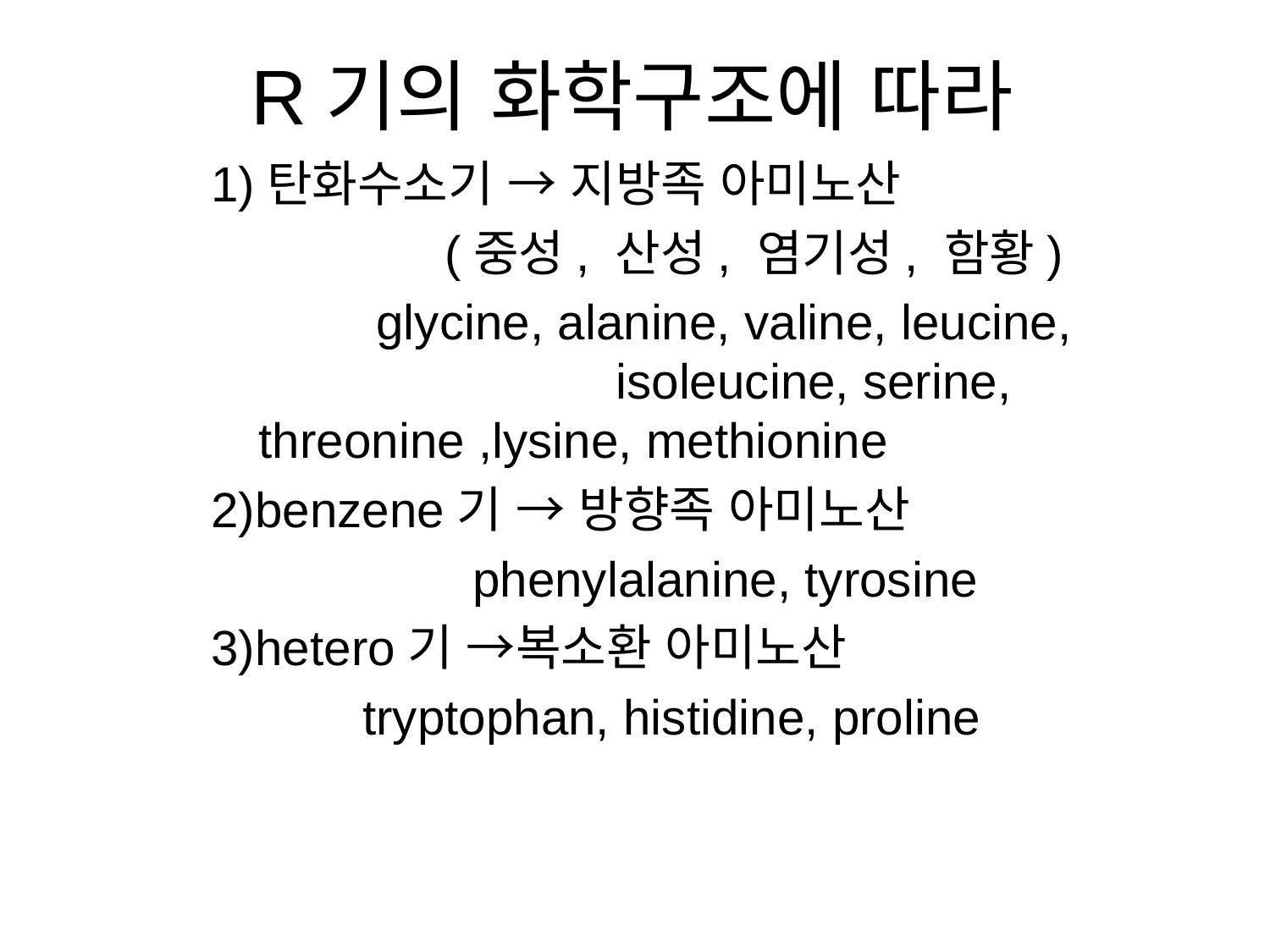

# R기의 화학구조에 따라
1)탄화수소기 → 지방족 아미노산
                 (중성, 산성, 염기성, 함황)
            glycine, alanine, valine, leucine,                                 isoleucine, serine, threonine ,lysine, methionine
2)benzene기 → 방향족 아미노산
                   phenylalanine, tyrosine
3)hetero기 →복소환 아미노산
           tryptophan, histidine, proline